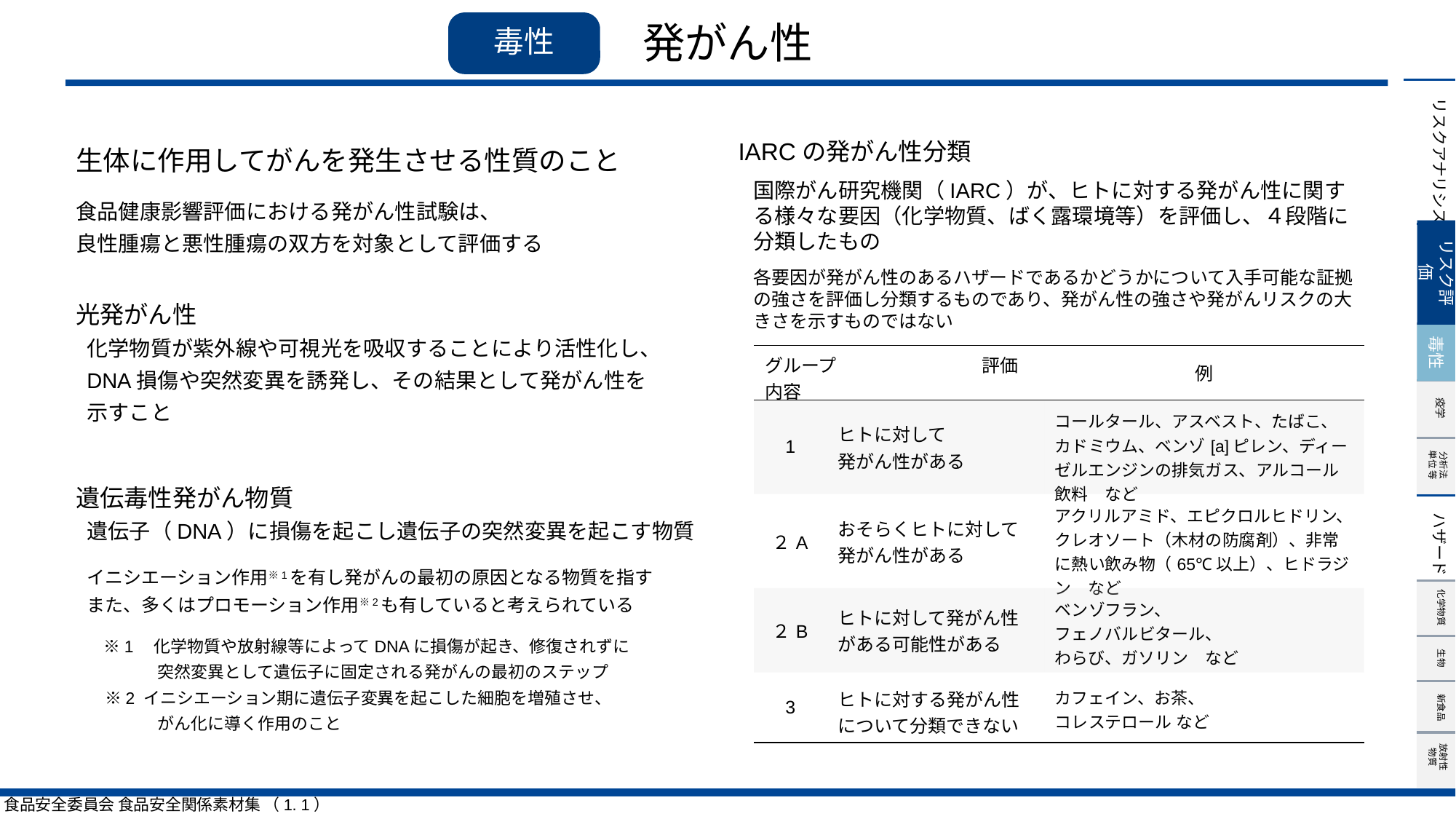

# 発がん性
毒性

生体に作用してがんを発生させる性質のこと
食品健康影響評価における発がん性試験は、
良性腫瘍と悪性腫瘍の双方を対象として評価する

光発がん性
化学物質が紫外線や可視光を吸収することにより活性化し、
DNA損傷や突然変異を誘発し、その結果として発がん性を
示すこと

遺伝毒性発がん物質
遺伝子（DNA）に損傷を起こし遺伝子の突然変異を起こす物質
イニシエーション作用※1を有し発がんの最初の原因となる物質を指す
また、多くはプロモーション作用※2も有していると考えられている
　※1　化学物質や放射線等によってDNAに損傷が起き、修復されずに
　　　　 突然変異として遺伝子に固定される発がんの最初のステップ
　※2 イニシエーション期に遺伝子変異を起こした細胞を増殖させ、
　　　　 がん化に導く作用のこと
IARCの発がん性分類
国際がん研究機関（IARC）が、ヒトに対する発がん性に関する様々な要因（化学物質、ばく露環境等）を評価し、４段階に分類したもの

各要因が発がん性のあるハザードであるかどうかについて入手可能な証拠の強さを評価し分類するものであり、発がん性の強さや発がんリスクの大きさを示すものではない

リスク評価
毒性
| グループ　　　　　　　　評価内容 |  | 例 |
| --- | --- | --- |
| 1 | ヒトに対して 発がん性がある | コールタール、アスベスト、たばこ、カドミウム、ベンゾ[a]ピレン、ディーゼルエンジンの排気ガス、アルコール飲料　など |
| ２A | おそらくヒトに対して 発がん性がある | アクリルアミド、エピクロルヒドリン、クレオソート（木材の防腐剤）、非常に熱い飲み物（65℃以上）、ヒドラジン　など |
| ２B | ヒトに対して発がん性がある可能性がある | ベンゾフラン、 フェノバルビタール、 わらび、ガソリン　など |
| 3 | ヒトに対する発がん性について分類できない | カフェイン、お茶、 コレステロール など |